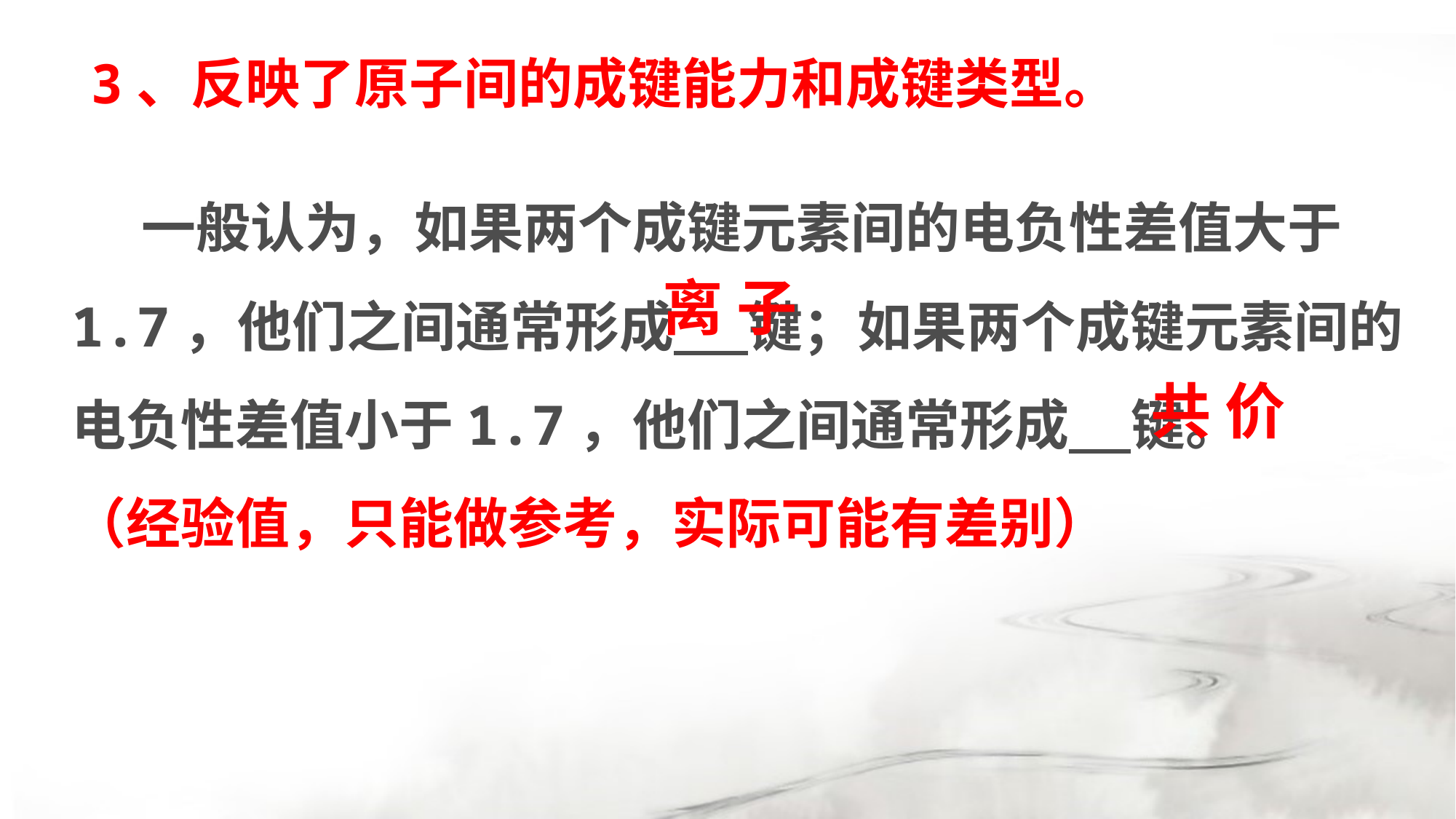

3、反映了原子间的成键能力和成键类型。
    一般认为，如果两个成键元素间的电负性差值大于1.7，他们之间通常形成      键；如果两个成键元素间的电负性差值小于1.7，他们之间通常形成     键。
（经验值，只能做参考，实际可能有差别）
离 子
共 价